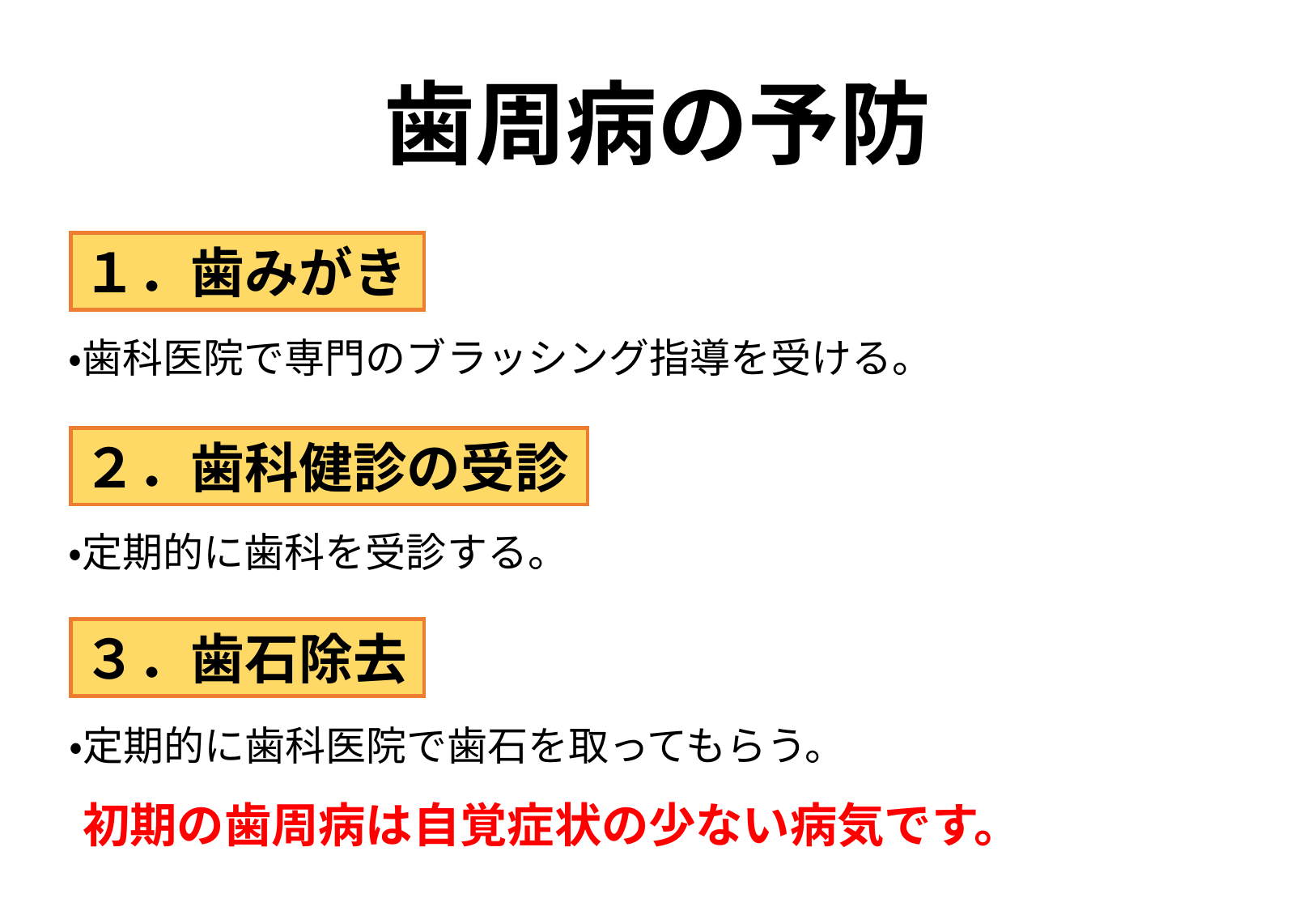

# 歯周病の予防
１．歯みがき
・歯科医院で専門のブラッシング指導を受ける。
２．歯科健診の受診
・定期的に歯科を受診する。
３．歯石除去
・定期的に歯科医院で歯石を取ってもらう。
初期の歯周病は自覚症状の少ない病気です。